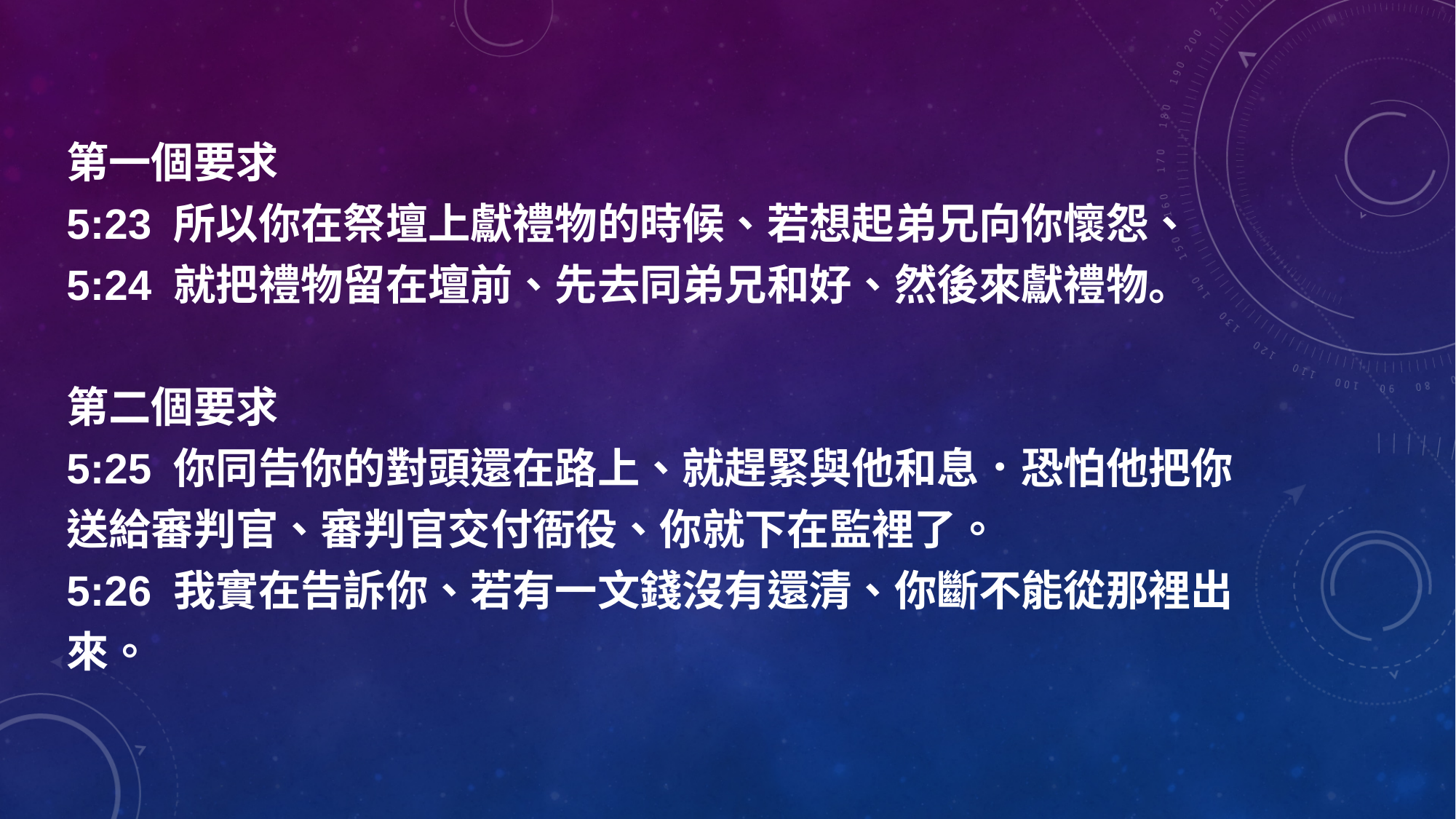

第一個要求
5:23 所以你在祭壇上獻禮物的時候、若想起弟兄向你懷怨、
5:24 就把禮物留在壇前、先去同弟兄和好、然後來獻禮物。

第二個要求
5:25 你同告你的對頭還在路上、就趕緊與他和息．恐怕他把你送給審判官、審判官交付衙役、你就下在監裡了。
5:26 我實在告訴你、若有一文錢沒有還清、你斷不能從那裡出來。